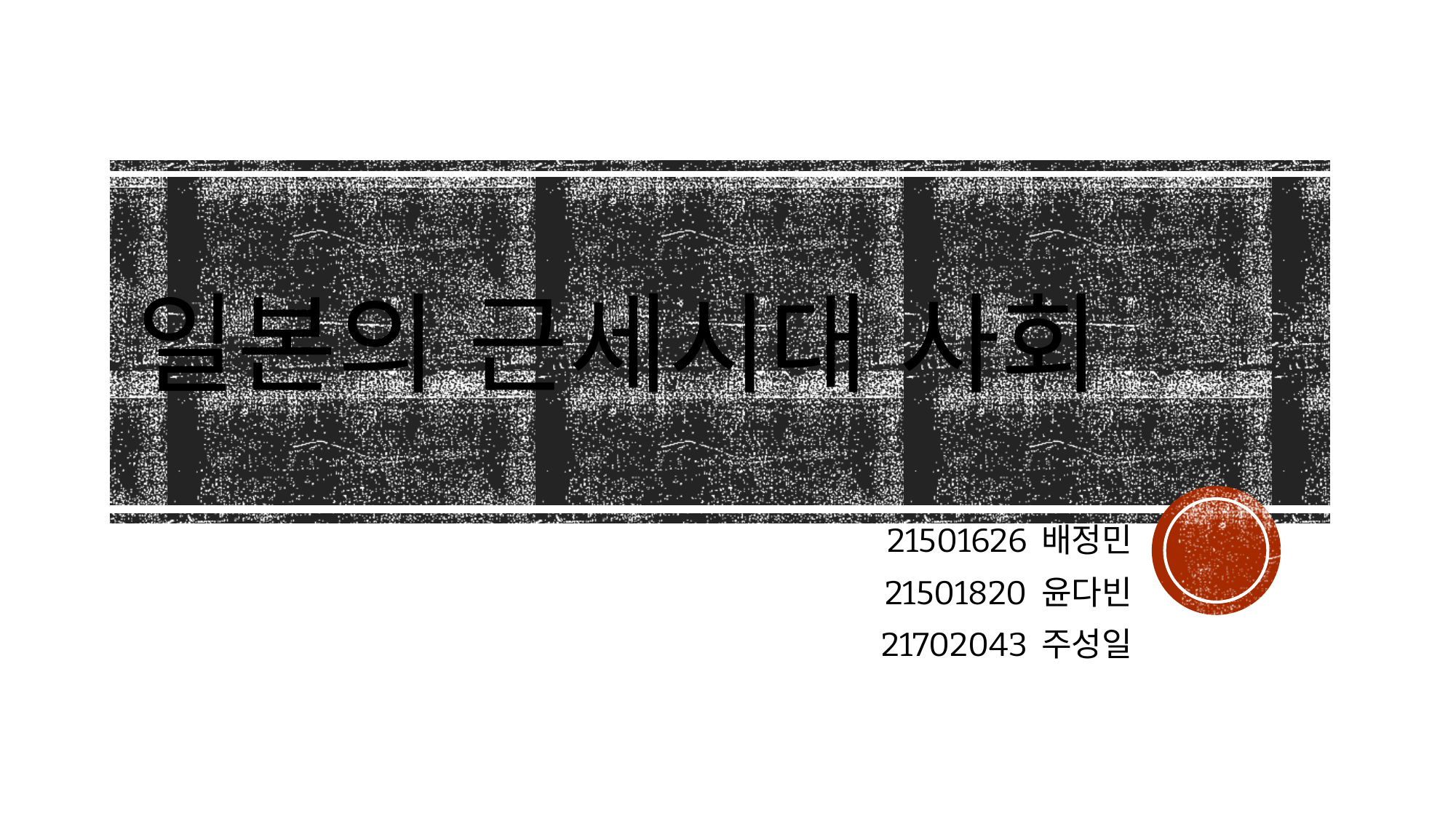

# 일본의 근세시대 사회
21501626 배정민
21501820 윤다빈
21702043 주성일